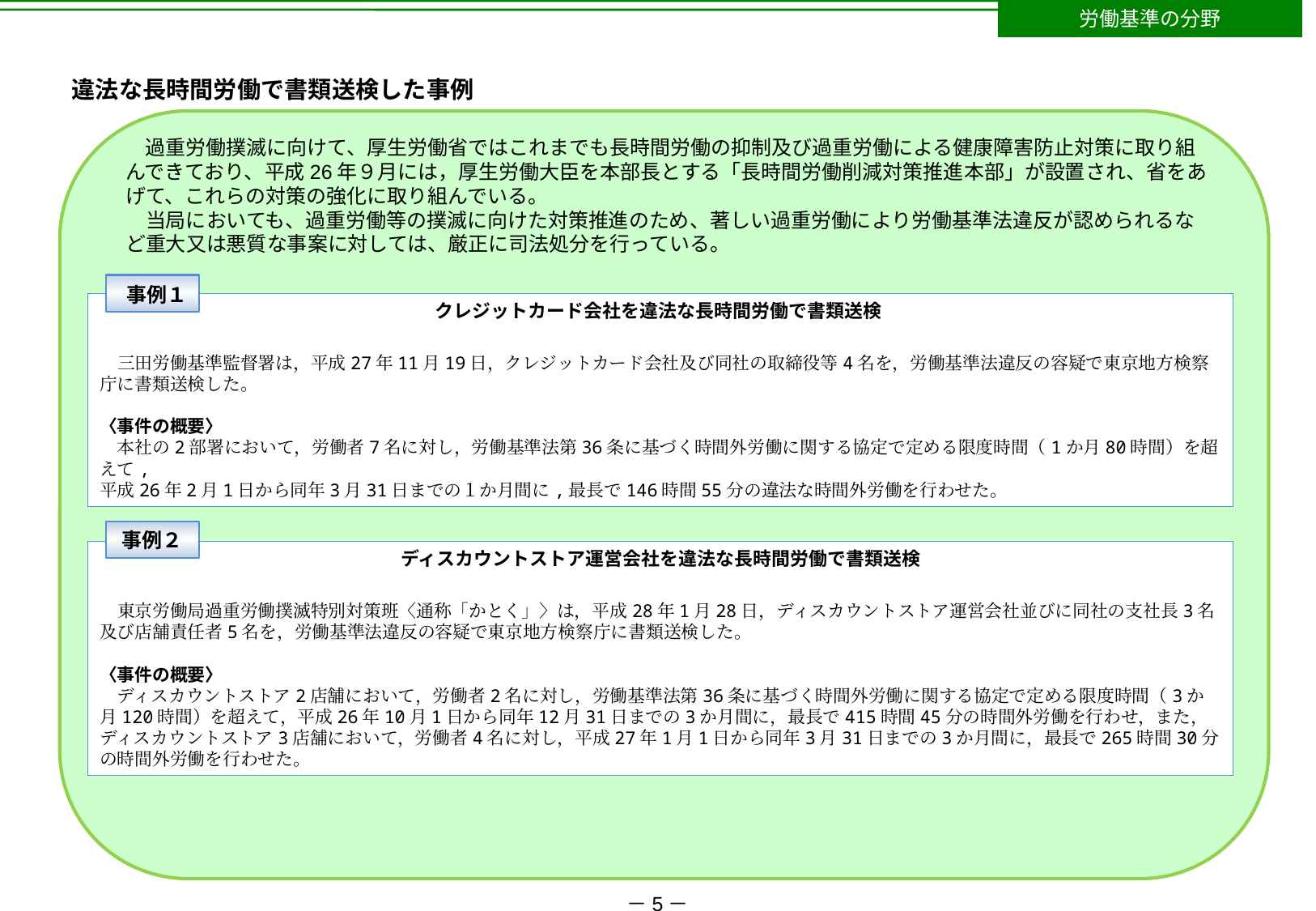

労働基準の分野

違法な長時間労働で書類送検した事例

　過重労働撲滅に向けて、厚生労働省ではこれまでも長時間労働の抑制及び過重労働による健康障害防止対策に取り組んできており、平成26年９月には，厚生労働大臣を本部長とする「長時間労働削減対策推進本部」が設置され、省をあげて、これらの対策の強化に取り組んでいる。
　当局においても、過重労働等の撲滅に向けた対策推進のため、著しい過重労働により労働基準法違反が認められるなど重大又は悪質な事案に対しては、厳正に司法処分を行っている。

事例１
クレジットカード会社を違法な長時間労働で書類送検

　三田労働基準監督署は，平成27年11月19日，クレジットカード会社及び同社の取締役等4名を，労働基準法違反の容疑で東京地方検察庁に書類送検した。

〈事件の概要〉
　本社の2部署において，労働者7名に対し，労働基準法第36条に基づく時間外労働に関する協定で定める限度時間（1か月80時間）を超えて,
平成26年2月1日から同年3月31日までの１か月間に,最長で146時間55分の違法な時間外労働を行わせた。
事例２

ディスカウントストア運営会社を違法な長時間労働で書類送検

　東京労働局過重労働撲滅特別対策班〈通称「かとく」〉は，平成28年1月28日，ディスカウントストア運営会社並びに同社の支社長3名及び店舗責任者5名を，労働基準法違反の容疑で東京地方検察庁に書類送検した。

〈事件の概要〉
　ディスカウントストア2店舗において，労働者2名に対し，労働基準法第36条に基づく時間外労働に関する協定で定める限度時間（3か月120時間）を超えて，平成26年10月1日から同年12月31日までの3か月間に，最長で415時間45分の時間外労働を行わせ，また，ディスカウントストア3店舗において，労働者4名に対し，平成27年1月1日から同年3月31日までの3か月間に，最長で265時間30分の時間外労働を行わせた。
－5－